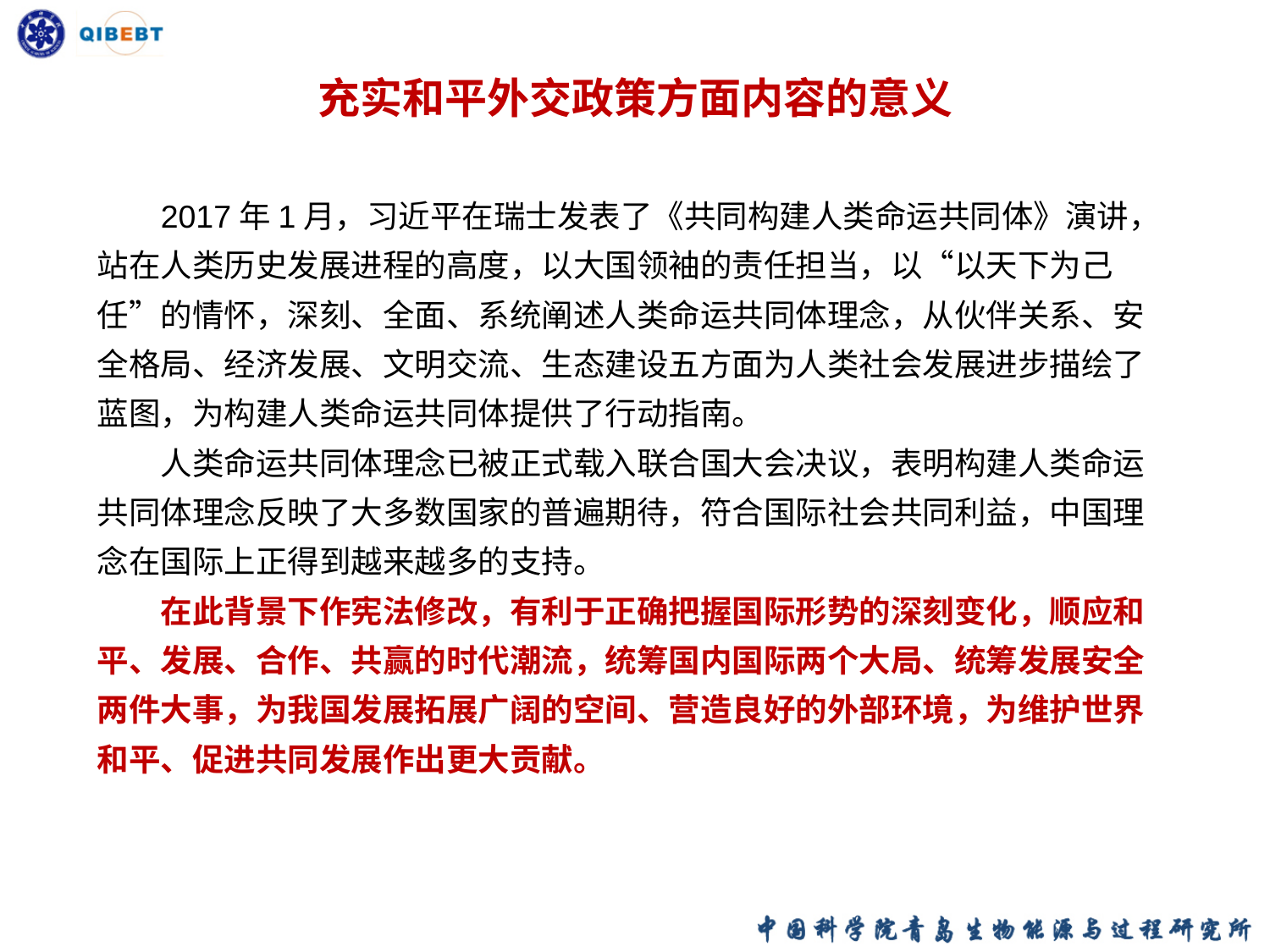

充实和平外交政策方面内容的意义
2017年1月，习近平在瑞士发表了《共同构建人类命运共同体》演讲，站在人类历史发展进程的高度，以大国领袖的责任担当，以“以天下为己任”的情怀，深刻、全面、系统阐述人类命运共同体理念，从伙伴关系、安全格局、经济发展、文明交流、生态建设五方面为人类社会发展进步描绘了蓝图，为构建人类命运共同体提供了行动指南。
人类命运共同体理念已被正式载入联合国大会决议，表明构建人类命运共同体理念反映了大多数国家的普遍期待，符合国际社会共同利益，中国理念在国际上正得到越来越多的支持。
在此背景下作宪法修改，有利于正确把握国际形势的深刻变化，顺应和平、发展、合作、共赢的时代潮流，统筹国内国际两个大局、统筹发展安全两件大事，为我国发展拓展广阔的空间、营造良好的外部环境，为维护世界和平、促进共同发展作出更大贡献。